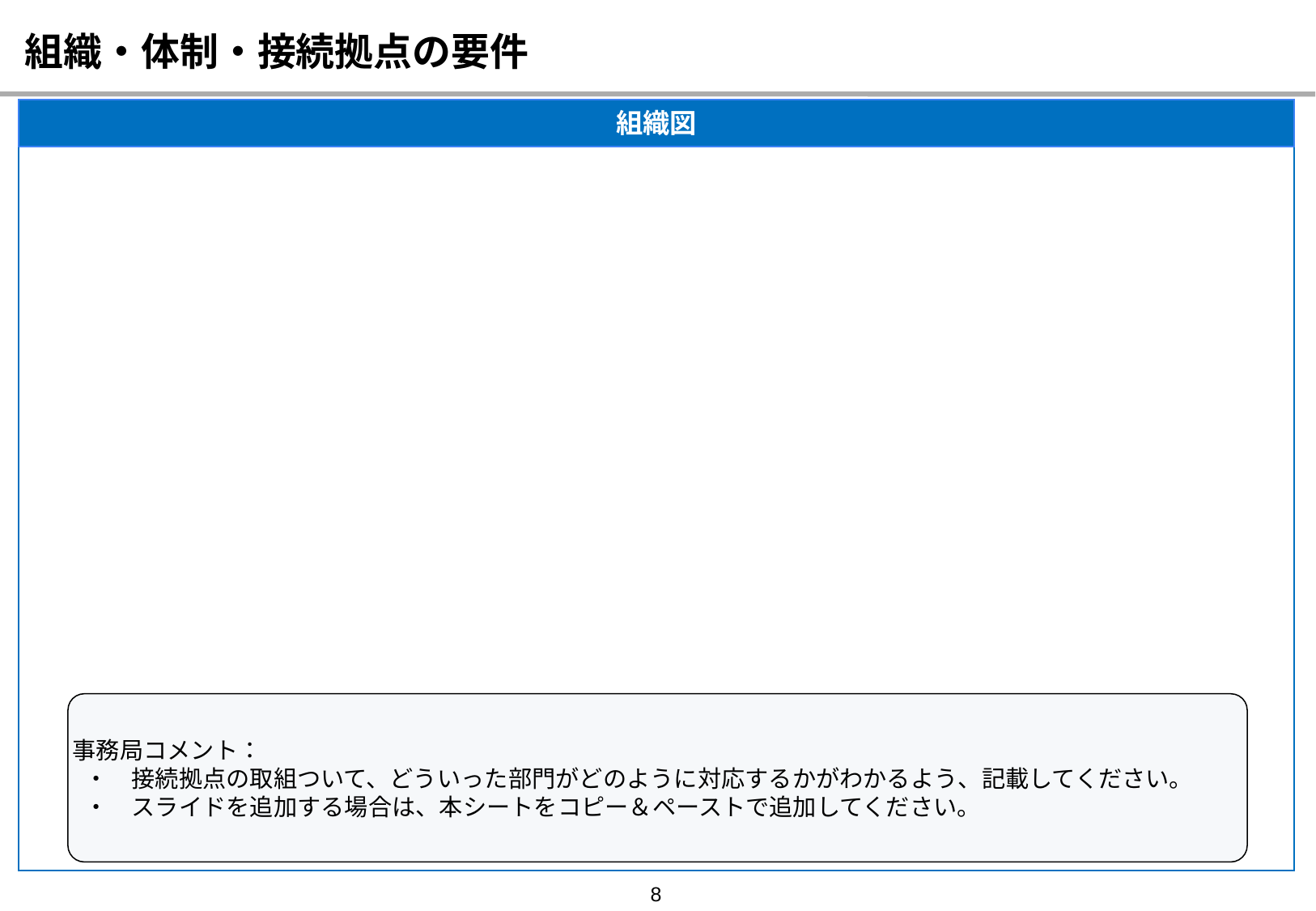

# 組織・体制・接続拠点の要件
組織図

事務局コメント：
・　接続拠点の取組ついて、どういった部門がどのように対応するかがわかるよう、記載してください。
・　スライドを追加する場合は、本シートをコピー＆ペーストで追加してください。